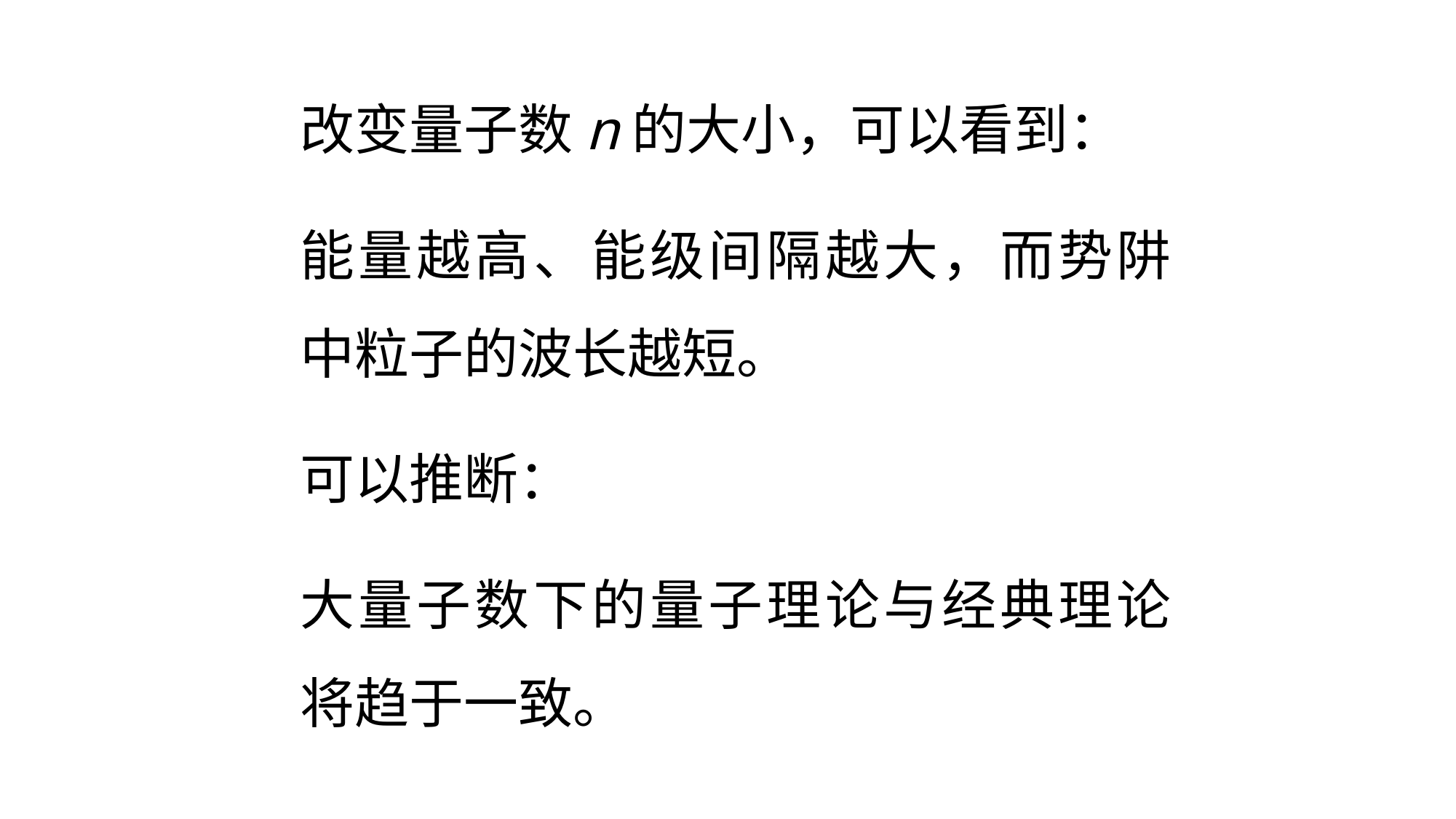

改变量子数n的大小，可以看到：
能量越高、能级间隔越大，而势阱中粒子的波长越短。
可以推断：
大量子数下的量子理论与经典理论将趋于一致。